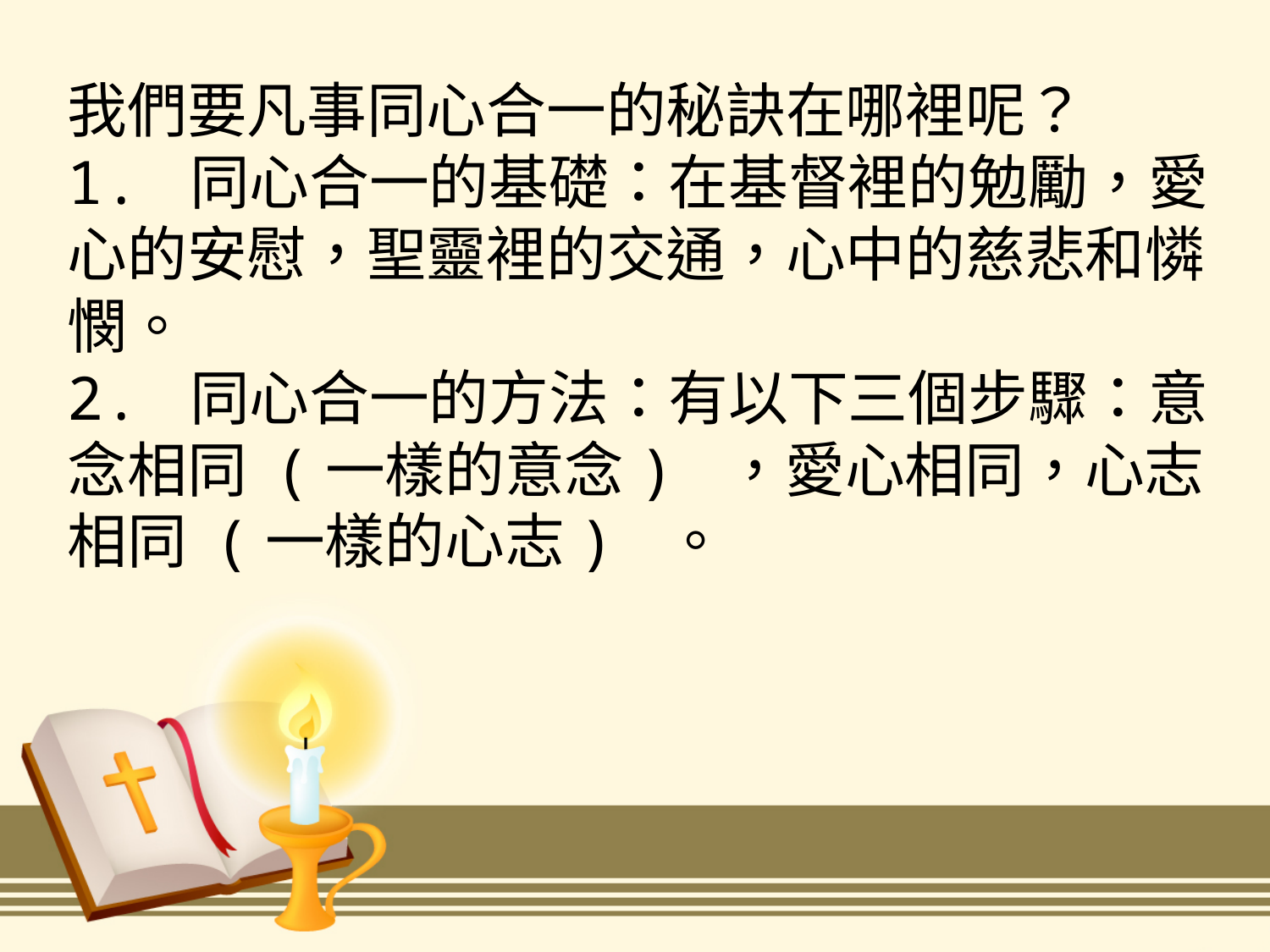

我們要凡事同心合一的秘訣在哪裡呢？
1. 同心合一的基礎：在基督裡的勉勵，愛心的安慰，聖靈裡的交通，心中的慈悲和憐憫。
2. 同心合一的方法：有以下三個步驟：意念相同 (一樣的意念) ，愛心相同，心志相同 (一樣的心志) 。